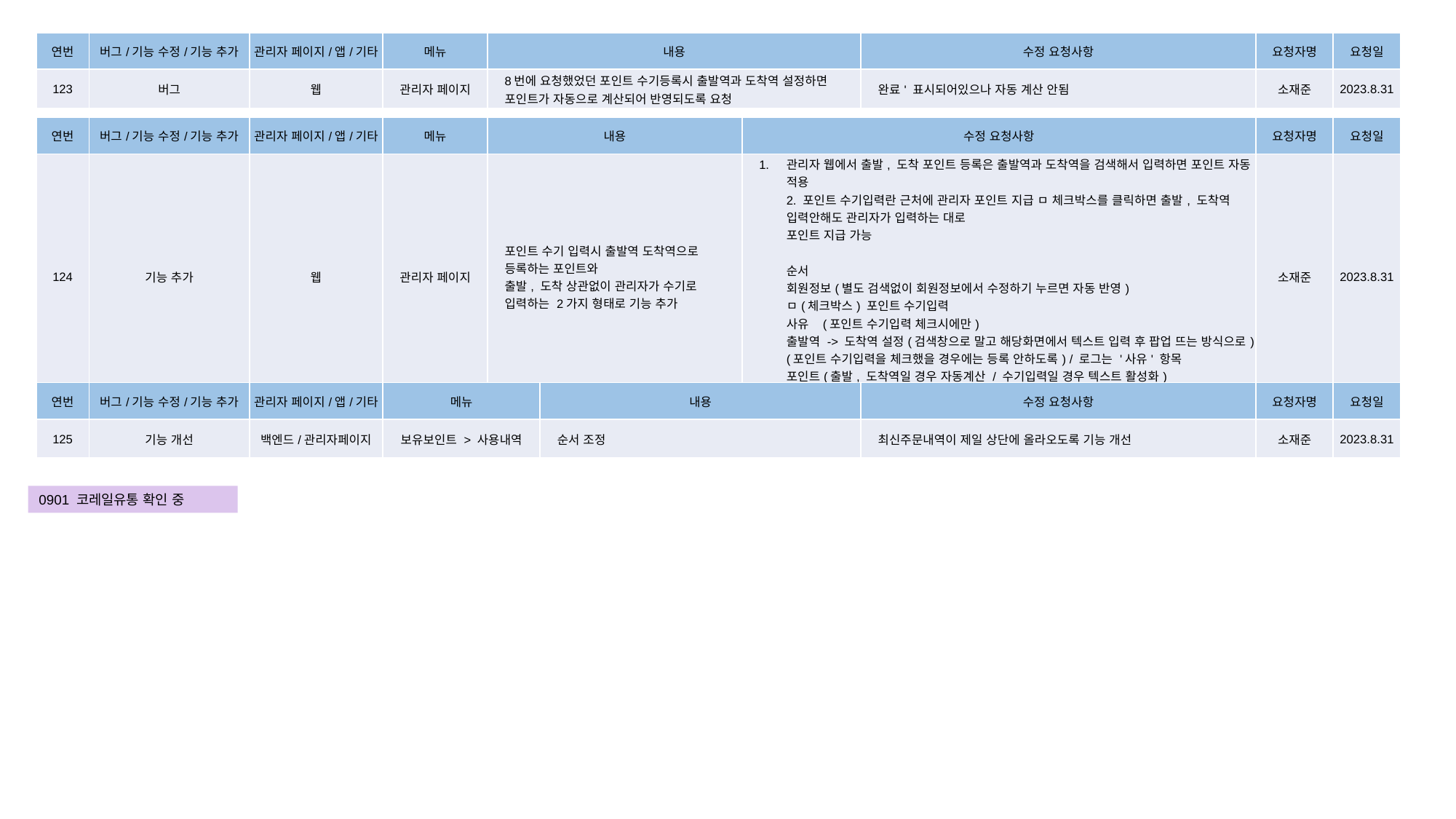

| 연번 | 버그/기능 수정/기능 추가 | 관리자 페이지/앱/기타 | 메뉴 | 내용 | 수정 요청사항 | 요청자명 | 요청일 |
| --- | --- | --- | --- | --- | --- | --- | --- |
| 123 | 버그 | 웹 | 관리자 페이지 | 8번에 요청했었던 포인트 수기등록시 출발역과 도착역 설정하면 포인트가 자동으로 계산되어 반영되도록 요청 | 완료' 표시되어있으나 자동 계산 안됨 | 소재준 | 2023.8.31 |
| 연번 | 버그/기능 수정/기능 추가 | 관리자 페이지/앱/기타 | 메뉴 | 내용 | 수정 요청사항 | 요청자명 | 요청일 |
| --- | --- | --- | --- | --- | --- | --- | --- |
| 124 | 기능 추가 | 웹 | 관리자 페이지 | 포인트 수기 입력시 출발역 도착역으로 등록하는 포인트와 출발, 도착 상관없이 관리자가 수기로 입력하는 2가지 형태로 기능 추가 | 관리자 웹에서 출발, 도착 포인트 등록은 출발역과 도착역을 검색해서 입력하면 포인트 자동 적용 2. 포인트 수기입력란 근처에 관리자 포인트 지급 ㅁ 체크박스를 클릭하면 출발, 도착역 입력안해도 관리자가 입력하는 대로 포인트 지급 가능 순서 회원정보(별도 검색없이 회원정보에서 수정하기 누르면 자동 반영) ㅁ(체크박스) 포인트 수기입력 사유 (포인트 수기입력 체크시에만) 출발역 -> 도착역 설정(검색창으로 말고 해당화면에서 텍스트 입력 후 팝업 뜨는 방식으로) (포인트 수기입력을 체크했을 경우에는 등록 안하도록) / 로그는 '사유' 항목 포인트(출발, 도착역일 경우 자동계산 / 수기입력일 경우 텍스트 활성화) | 소재준 | 2023.8.31 |
| 연번 | 버그/기능 수정/기능 추가 | 관리자 페이지/앱/기타 | 메뉴 | 내용 | 수정 요청사항 | 요청자명 | 요청일 |
| --- | --- | --- | --- | --- | --- | --- | --- |
| 125 | 기능 개선 | 백엔드/관리자페이지 | 보유보인트 > 사용내역 | 순서 조정 | 최신주문내역이 제일 상단에 올라오도록 기능 개선 | 소재준 | 2023.8.31 |
0901 코레일유통 확인 중